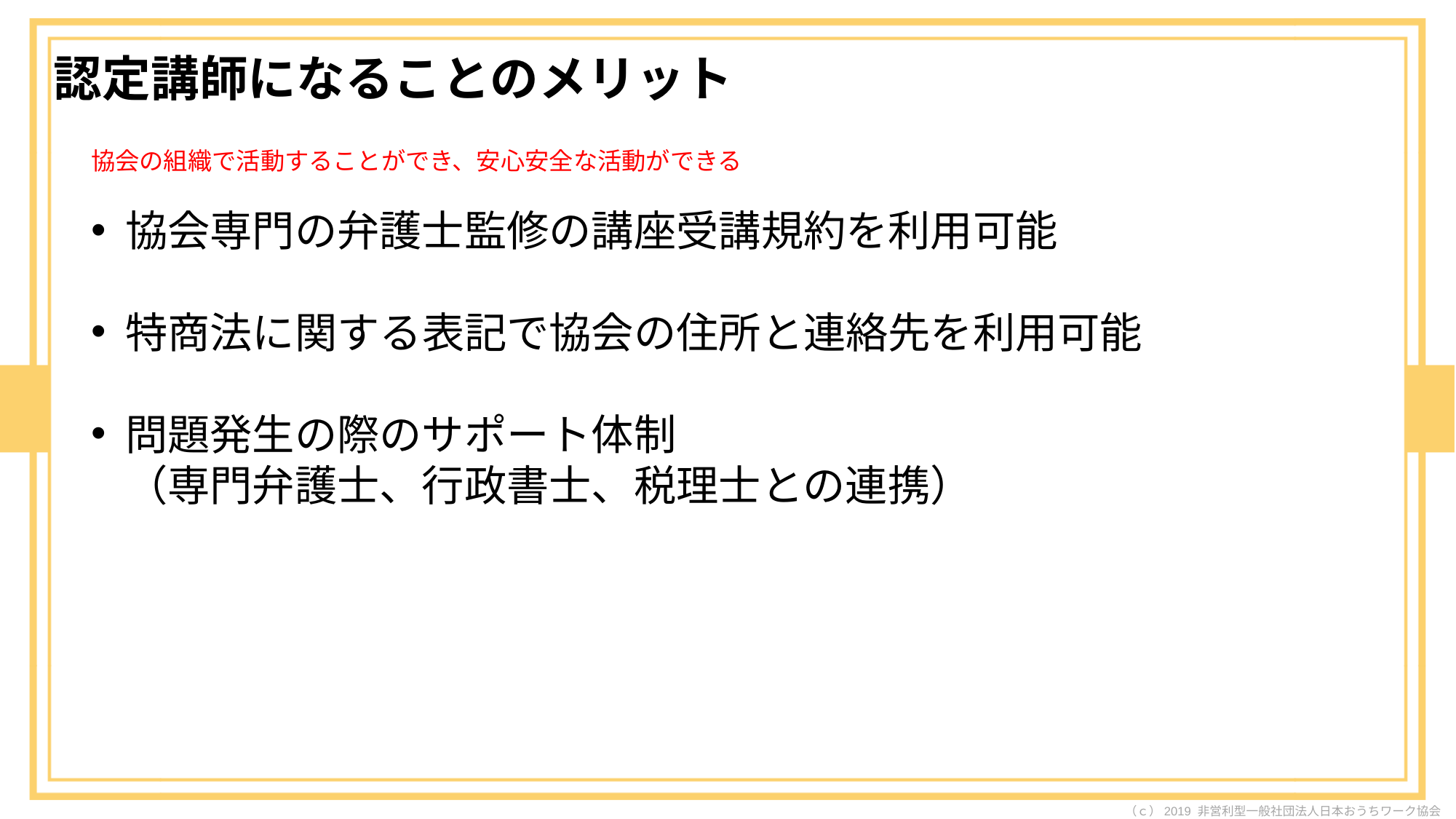

認定講師になることのメリット
4.5万円
協会の組織で活動することができ、安心安全な活動ができる

協会専門の弁護士監修の講座受講規約を利用可能

特商法に関する表記で協会の住所と連絡先を利用可能

問題発生の際のサポート体制
（専門弁護士、行政書士、税理士との連携）